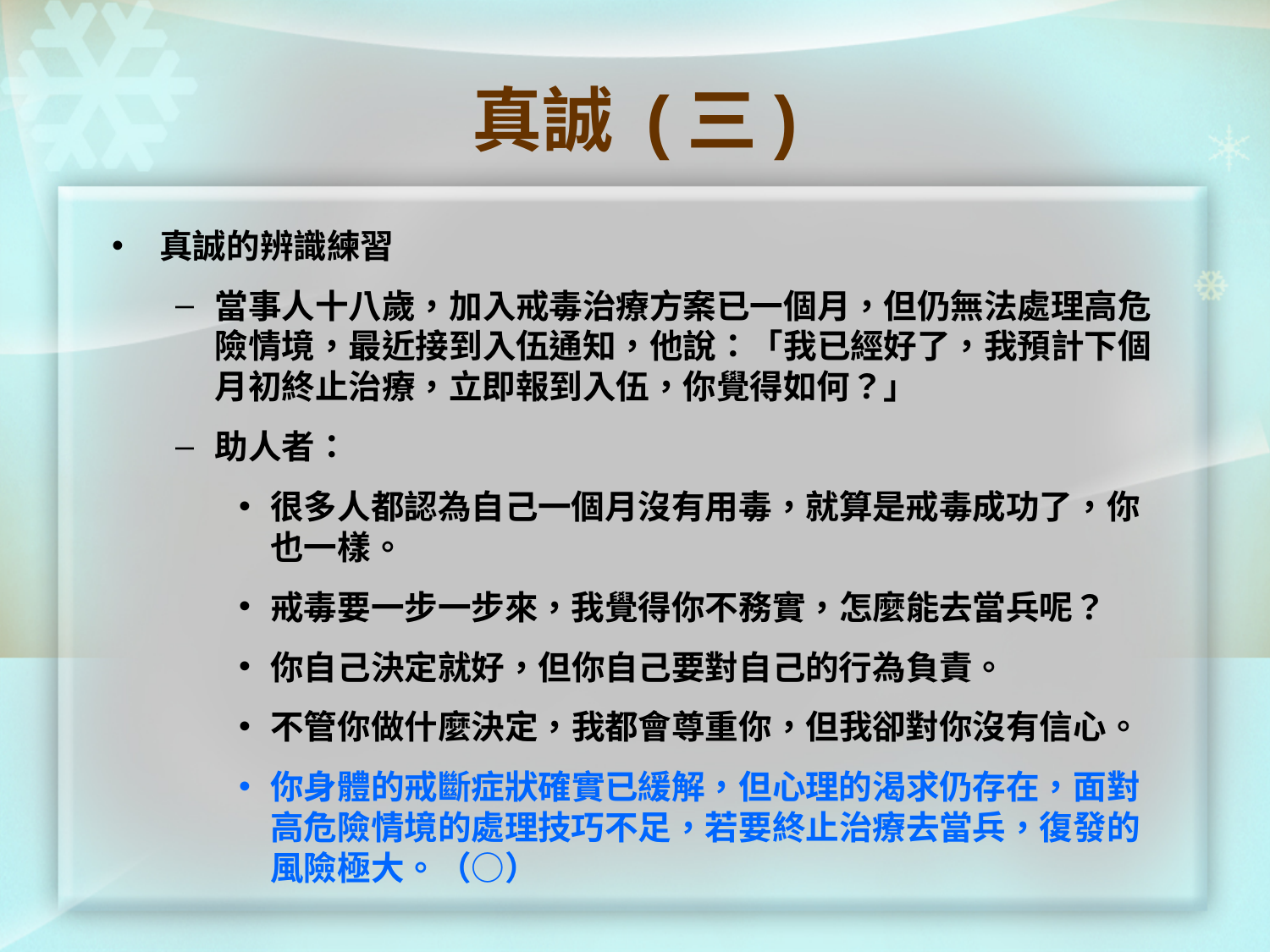

# 真誠 (三)
真誠的辨識練習
當事人十八歲，加入戒毒治療方案已一個月，但仍無法處理高危險情境，最近接到入伍通知，他說：「我已經好了，我預計下個月初終止治療，立即報到入伍，你覺得如何？」
助人者：
很多人都認為自己一個月沒有用毒，就算是戒毒成功了，你也一樣。
戒毒要一步一步來，我覺得你不務實，怎麼能去當兵呢？
你自己決定就好，但你自己要對自己的行為負責。
不管你做什麼決定，我都會尊重你，但我卻對你沒有信心。
你身體的戒斷症狀確實已緩解，但心理的渴求仍存在，面對高危險情境的處理技巧不足，若要終止治療去當兵，復發的風險極大。（○）